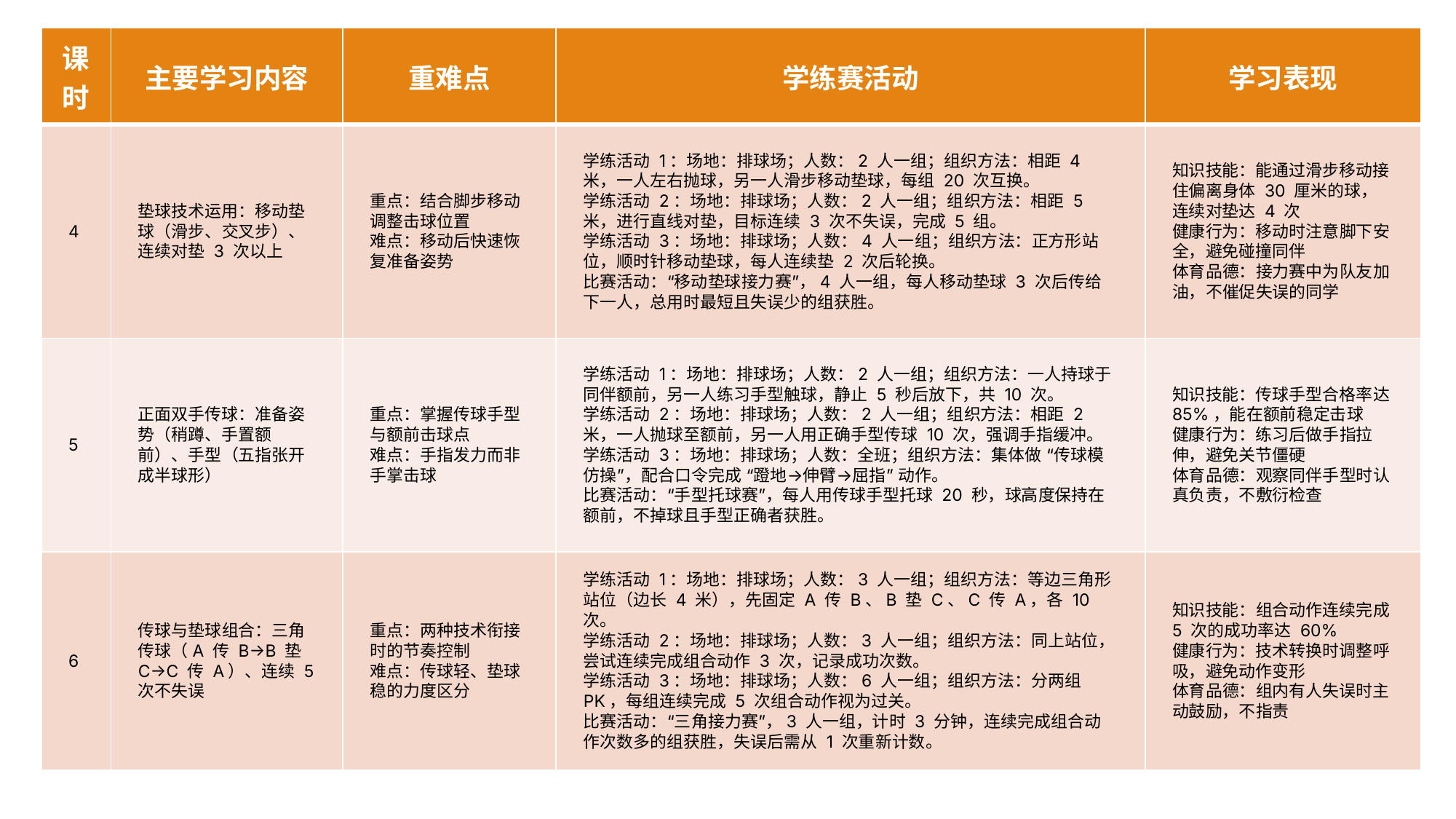

| 课时 | 主要学习内容 | 重难点 | 学练赛活动 | 学习表现 |
| --- | --- | --- | --- | --- |
| 4 | 垫球技术运用：移动垫球（滑步、交叉步）、连续对垫 3 次以上 | 重点：结合脚步移动调整击球位置 难点：移动后快速恢复准备姿势 | 学练活动 1：场地：排球场；人数：2 人一组；组织方法：相距 4 米，一人左右抛球，另一人滑步移动垫球，每组 20 次互换。 学练活动 2：场地：排球场；人数：2 人一组；组织方法：相距 5 米，进行直线对垫，目标连续 3 次不失误，完成 5 组。 学练活动 3：场地：排球场；人数：4 人一组；组织方法：正方形站位，顺时针移动垫球，每人连续垫 2 次后轮换。 比赛活动：“移动垫球接力赛”，4 人一组，每人移动垫球 3 次后传给下一人，总用时最短且失误少的组获胜。 | 知识技能：能通过滑步移动接住偏离身体 30 厘米的球，连续对垫达 4 次 健康行为：移动时注意脚下安全，避免碰撞同伴 体育品德：接力赛中为队友加油，不催促失误的同学 |
| 5 | 正面双手传球：准备姿势（稍蹲、手置额前）、手型（五指张开成半球形） | 重点：掌握传球手型与额前击球点 难点：手指发力而非手掌击球 | 学练活动 1：场地：排球场；人数：2 人一组；组织方法：一人持球于同伴额前，另一人练习手型触球，静止 5 秒后放下，共 10 次。 学练活动 2：场地：排球场；人数：2 人一组；组织方法：相距 2 米，一人抛球至额前，另一人用正确手型传球 10 次，强调手指缓冲。 学练活动 3：场地：排球场；人数：全班；组织方法：集体做 “传球模仿操”，配合口令完成 “蹬地→伸臂→屈指” 动作。 比赛活动：“手型托球赛”，每人用传球手型托球 20 秒，球高度保持在额前，不掉球且手型正确者获胜。 | 知识技能：传球手型合格率达 85%，能在额前稳定击球 健康行为：练习后做手指拉伸，避免关节僵硬 体育品德：观察同伴手型时认真负责，不敷衍检查 |
| 6 | 传球与垫球组合：三角传球（A 传 B→B 垫 C→C 传 A）、连续 5 次不失误 | 重点：两种技术衔接时的节奏控制 难点：传球轻、垫球稳的力度区分 | 学练活动 1：场地：排球场；人数：3 人一组；组织方法：等边三角形站位（边长 4 米），先固定 A 传 B、B 垫 C、C 传 A，各 10 次。 学练活动 2：场地：排球场；人数：3 人一组；组织方法：同上站位，尝试连续完成组合动作 3 次，记录成功次数。 学练活动 3：场地：排球场；人数：6 人一组；组织方法：分两组 PK，每组连续完成 5 次组合动作视为过关。 比赛活动：“三角接力赛”，3 人一组，计时 3 分钟，连续完成组合动作次数多的组获胜，失误后需从 1 次重新计数。 | 知识技能：组合动作连续完成 5 次的成功率达 60% 健康行为：技术转换时调整呼吸，避免动作变形 体育品德：组内有人失误时主动鼓励，不指责 |